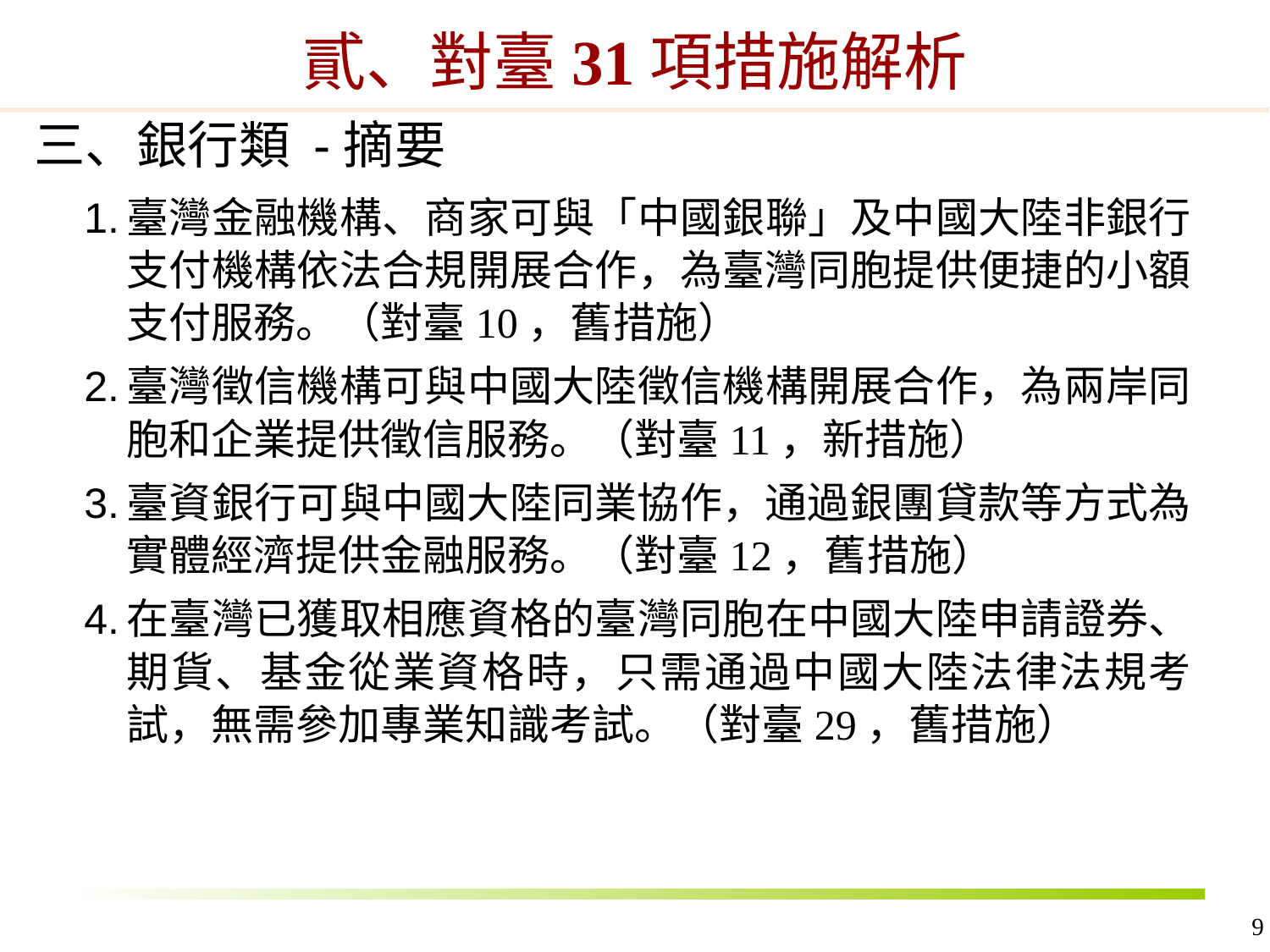

貳、對臺31項措施解析
三、銀行類 -摘要

臺灣金融機構、商家可與「中國銀聯」及中國大陸非銀行支付機構依法合規開展合作，為臺灣同胞提供便捷的小額支付服務。（對臺10，舊措施）
臺灣徵信機構可與中國大陸徵信機構開展合作，為兩岸同胞和企業提供徵信服務。（對臺11，新措施）
臺資銀行可與中國大陸同業協作，通過銀團貸款等方式為實體經濟提供金融服務。（對臺12，舊措施）
在臺灣已獲取相應資格的臺灣同胞在中國大陸申請證券、期貨、基金從業資格時，只需通過中國大陸法律法規考試，無需參加專業知識考試。（對臺29，舊措施）
9